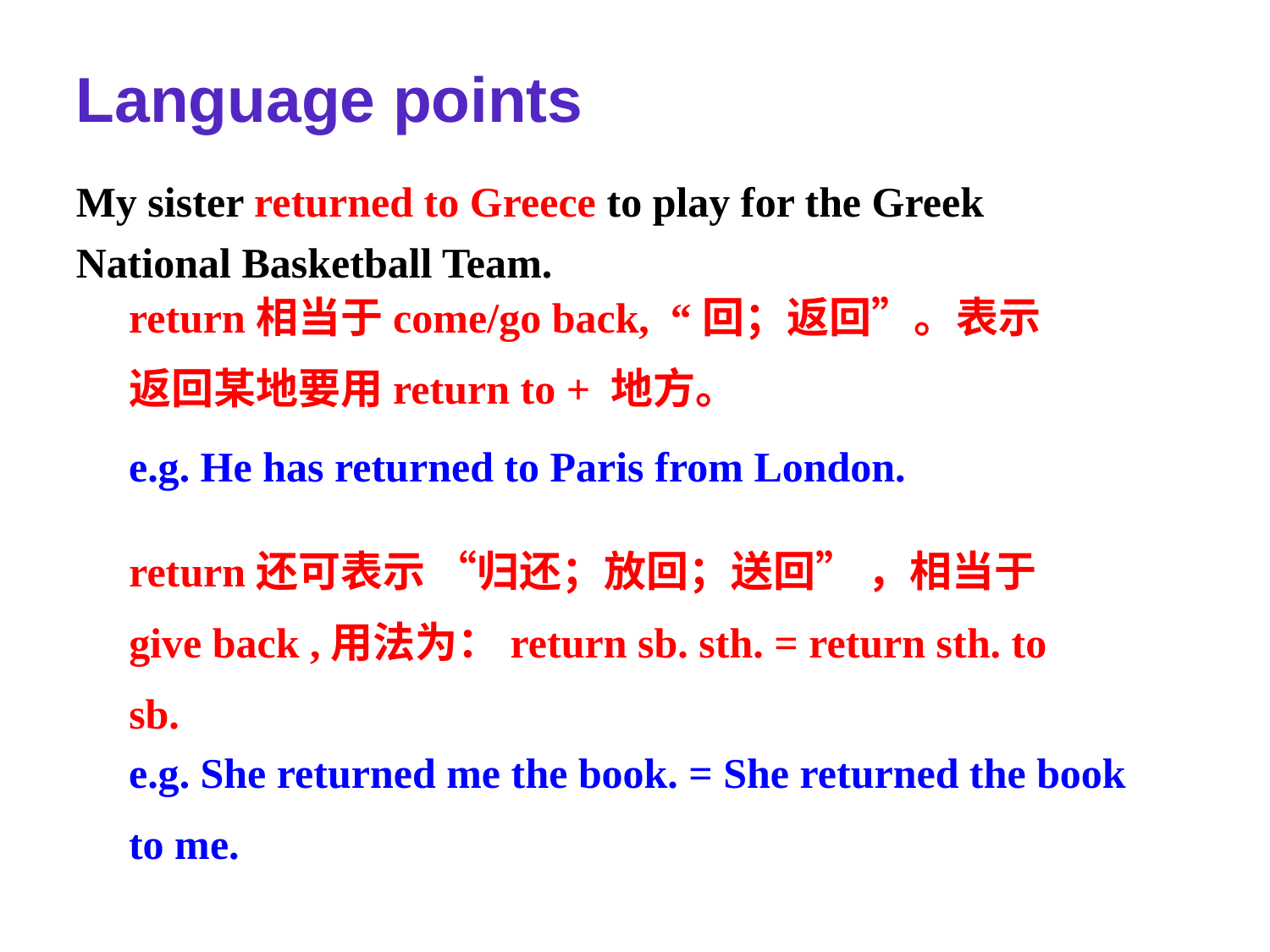

Language points
My sister returned to Greece to play for the Greek    National Basketball Team.
return相当于come/go back,  “回；返回”。表示返回某地要用return to + 地方。
e.g. He has returned to Paris from London.
return还可表示 “归还；放回；送回” ，相当于give back ,用法为：return sb. sth. = return sth. to sb.
e.g. She returned me the book. = She returned the book to me.